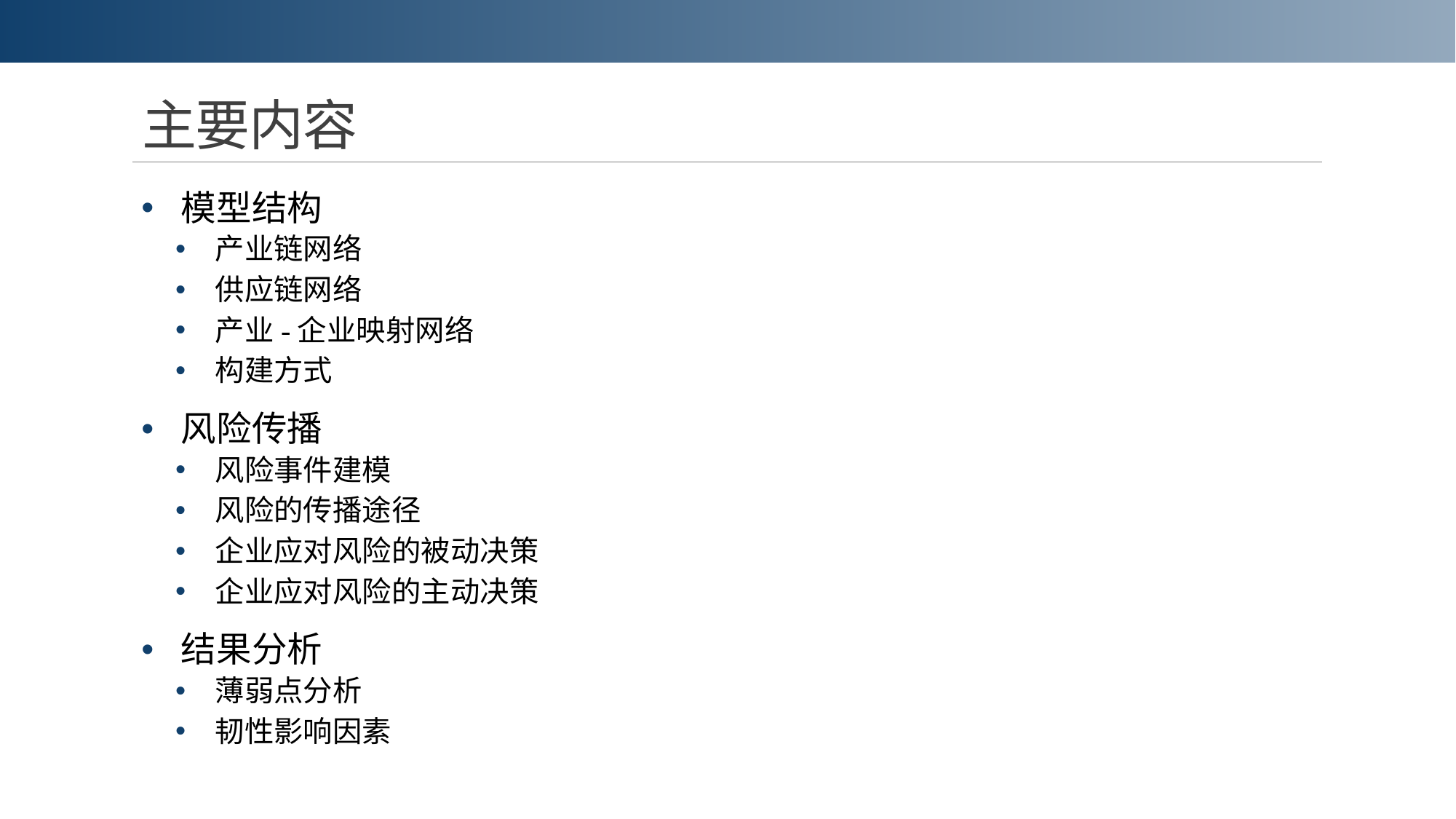

# 主要内容
模型结构
产业链网络
供应链网络
产业-企业映射网络
构建方式
风险传播
风险事件建模
风险的传播途径
企业应对风险的被动决策
企业应对风险的主动决策
结果分析
薄弱点分析
韧性影响因素